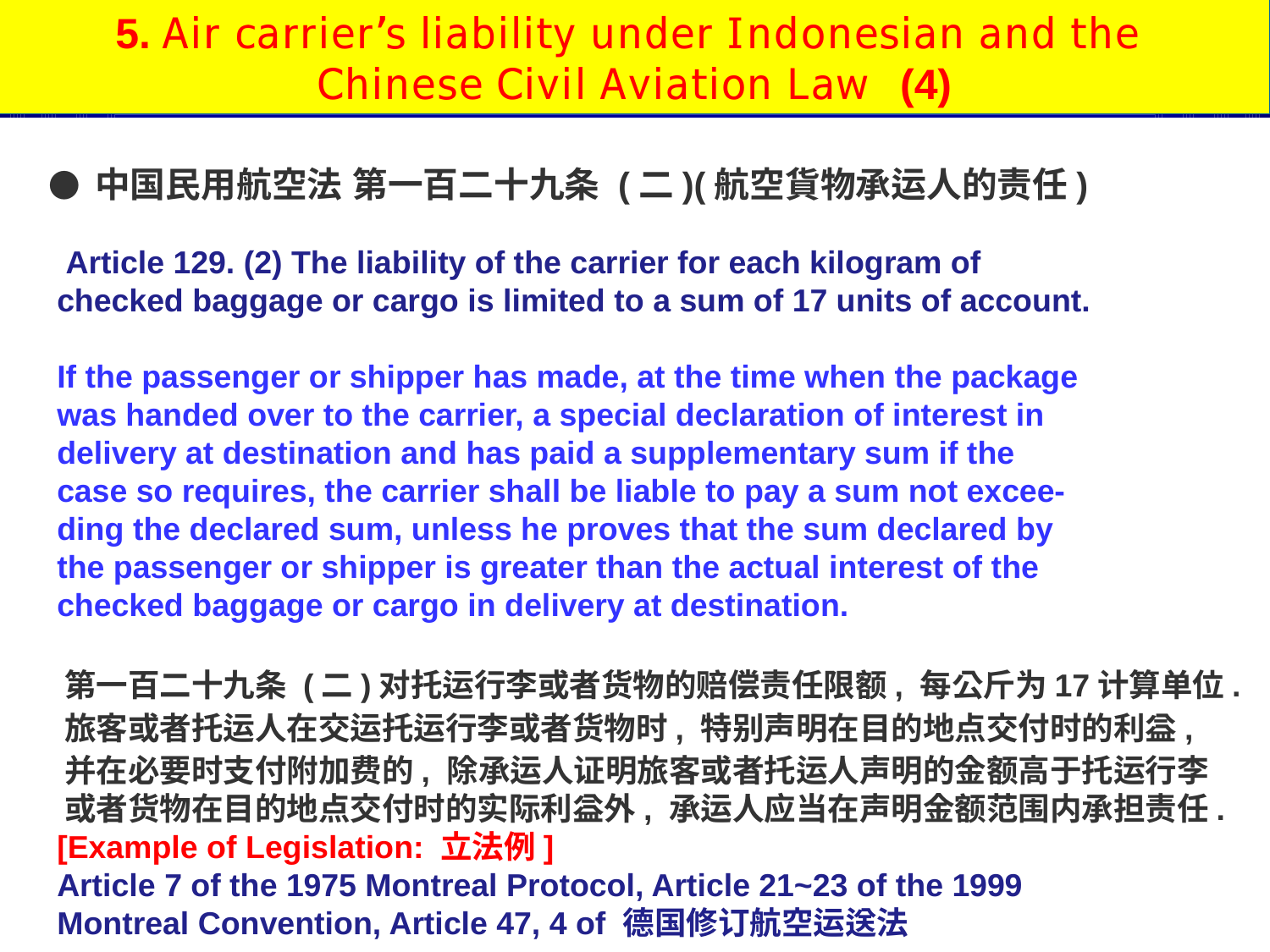

5. Air carrier’s liability under Indonesian and the
Chinese Civil Aviation Law  (4)

     ● 中国民用航空法 第一百二十九条 (二)(航空貨物承运人的责任)

      Article 129. (2) The liability of the carrier for each kilogram of
     checked baggage or cargo is limited to a sum of 17 units of account.

     If the passenger or shipper has made, at the time when the package
     was handed over to the carrier, a special declaration of interest in
     delivery at destination and has paid a supplementary sum if the
     case so requires, the carrier shall be liable to pay a sum not excee-
     ding the declared sum, unless he proves that the sum declared by
     the passenger or shipper is greater than the actual interest of the
     checked baggage or cargo in delivery at destination.

     第一百二十九条 (二)对托运行李或者货物的赔偿责任限额, 每公斤为17计算单位.
     旅客或者托运人在交运托运行李或者货物时, 特别声明在目的地点交付时的利益,
     并在必要时支付附加费的, 除承运人证明旅客或者托运人声明的金额高于托运行李
     或者货物在目的地点交付时的实际利益外, 承运人应当在声明金额范围内承担责任.
     [Example of Legislation: 立法例]
     Article 7 of the 1975 Montreal Protocol, Article 21~23 of the 1999
     Montreal Convention, Article 47, 4 of 德国修订航空运送法

51